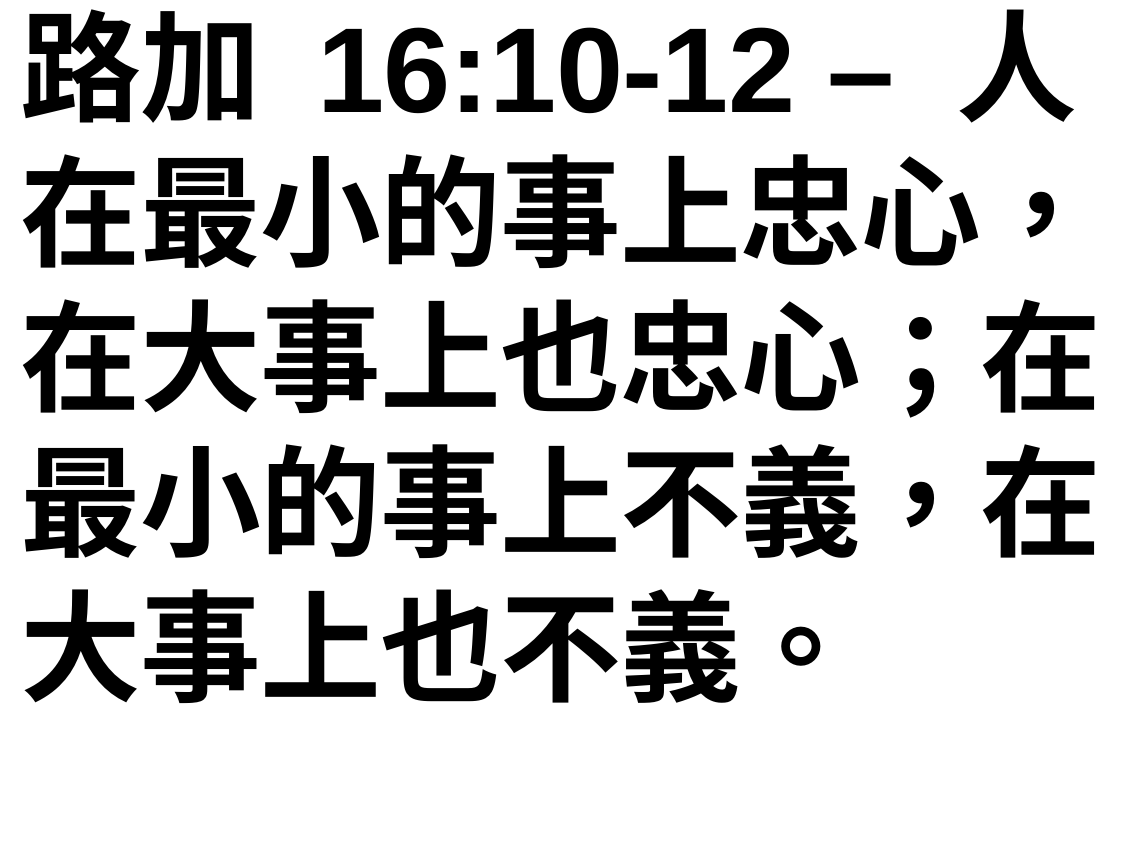

路加 16:10-12 – 人在最小的事上忠心，在大事上也忠心；在最小的事上不義，在大事上也不義。

倘若你們在不義的錢財上不忠心，誰還把那真實的錢財託付你們呢？  倘若你們在別人的東西上不忠心，誰還把你們自己的東西給你們呢？